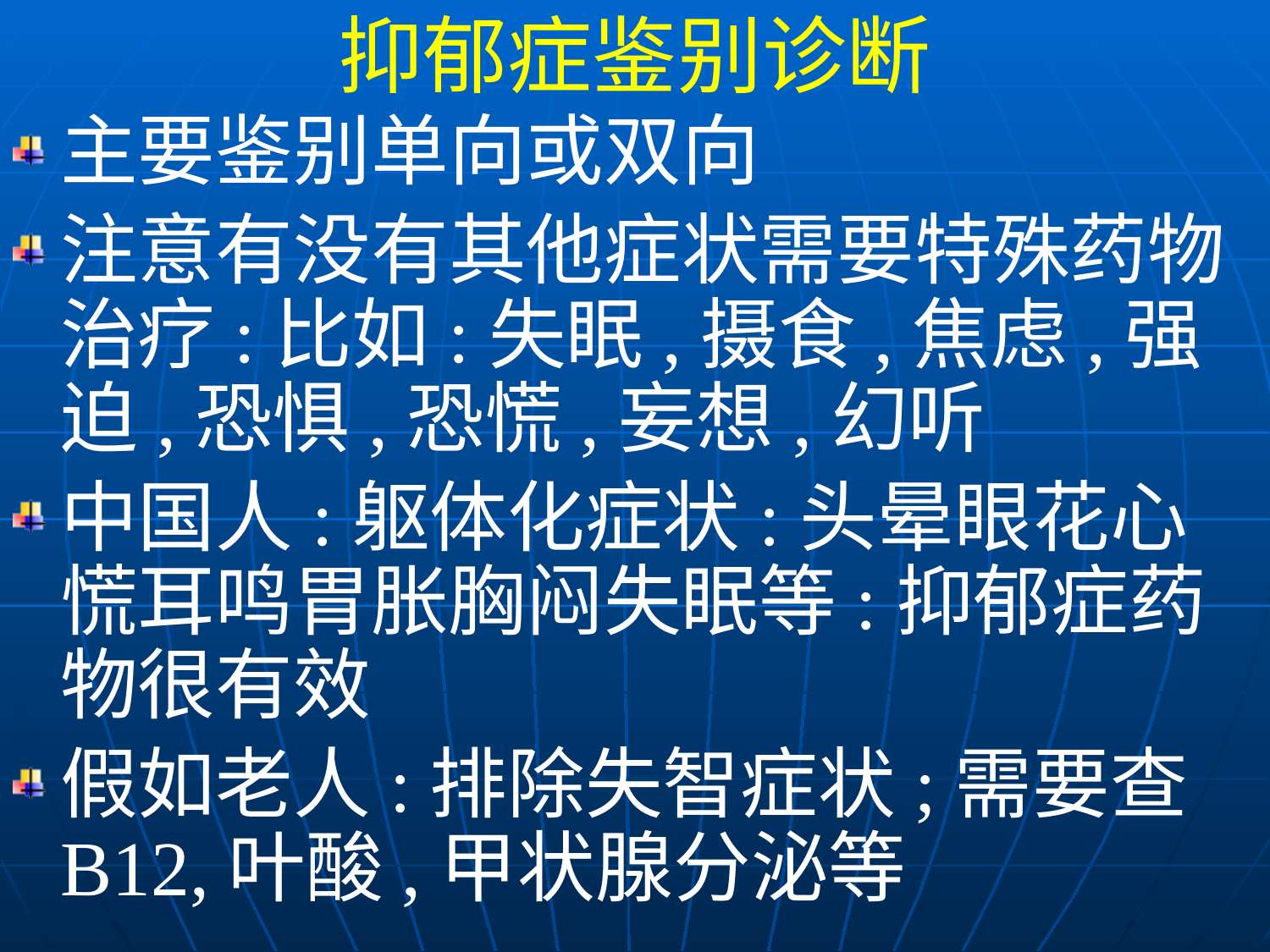

抑郁症鉴别诊断
主要鉴别单向或双向
注意有没有其他症状需要特殊药物治疗:比如:失眠,摄食,焦虑,强迫,恐惧,恐慌,妄想,幻听
中国人:躯体化症状:头晕眼花心慌耳鸣胃胀胸闷失眠等:抑郁症药物很有效
假如老人:排除失智症状;需要查B12,叶酸,甲状腺分泌等